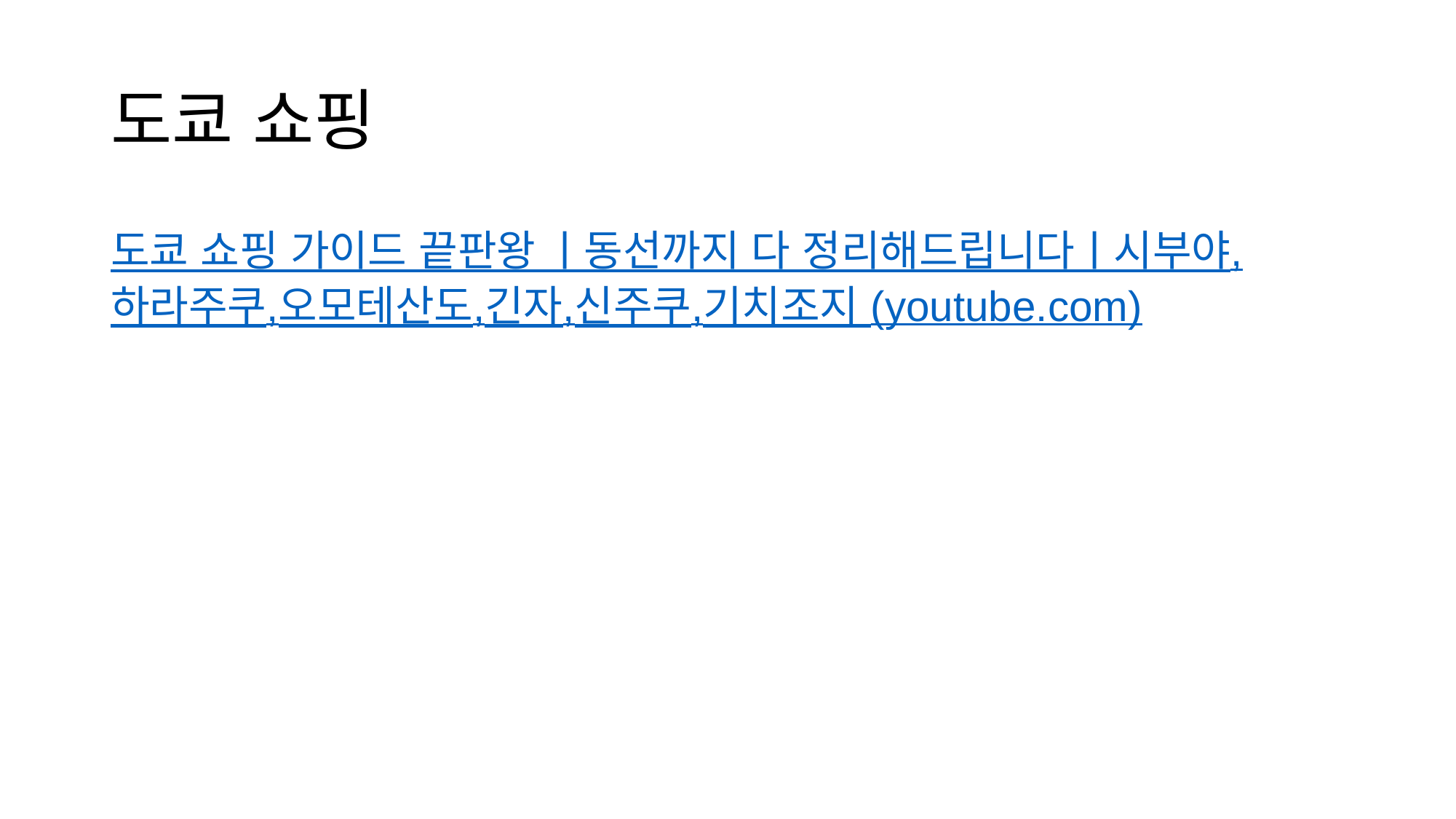

# 도쿄 쇼핑
도쿄 쇼핑 가이드 끝판왕 ㅣ동선까지 다 정리해드립니다ㅣ시부야,하라주쿠,오모테산도,긴자,신주쿠,기치조지 (youtube.com)